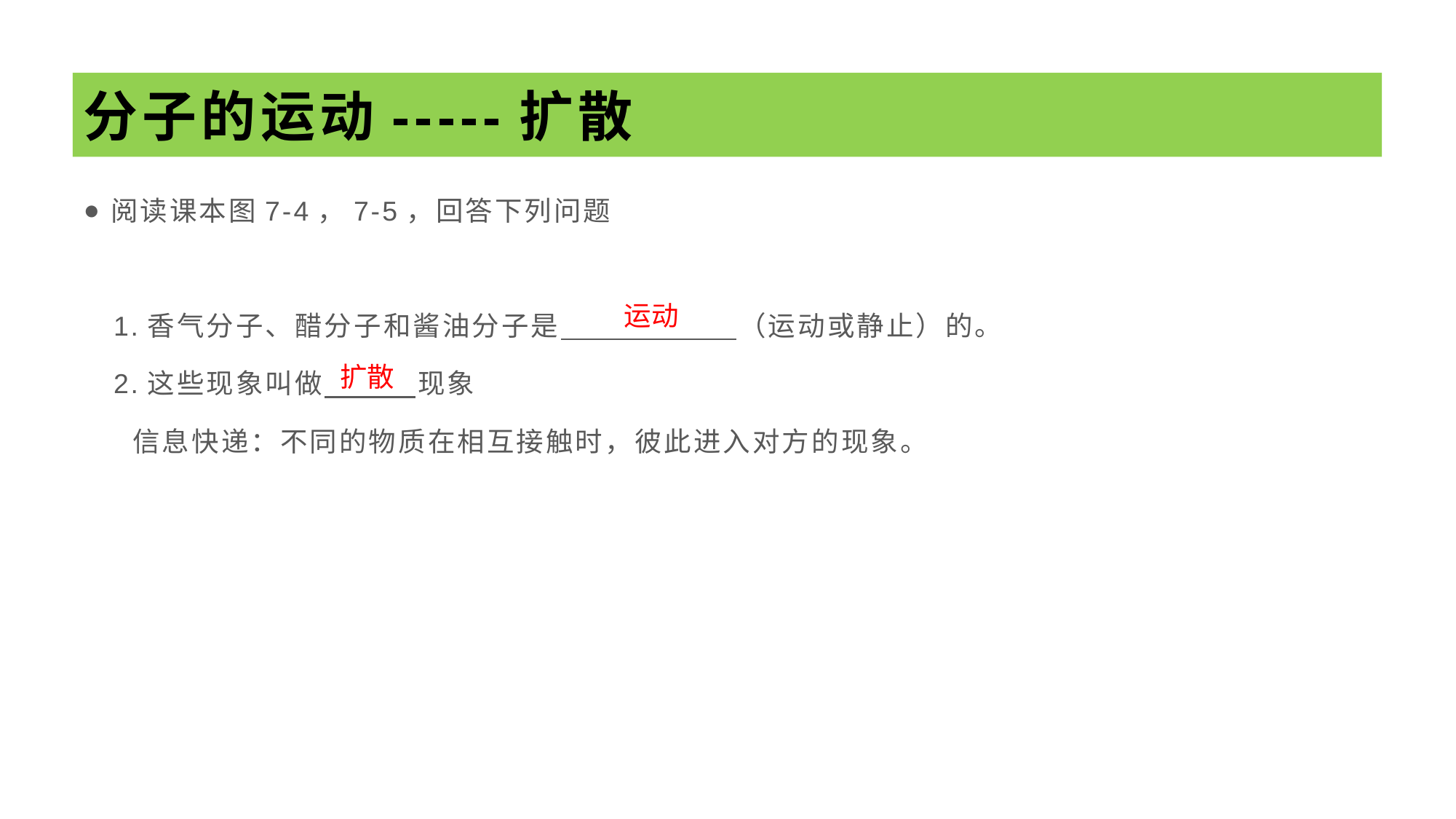

# 分子的运动-----扩散
阅读课本图7-4，7-5，回答下列问题
   1.香气分子、醋分子和酱油分子是                     （运动或静止）的。
   2.这些现象叫做           现象
     信息快递：不同的物质在相互接触时，彼此进入对方的现象。

运动
扩散